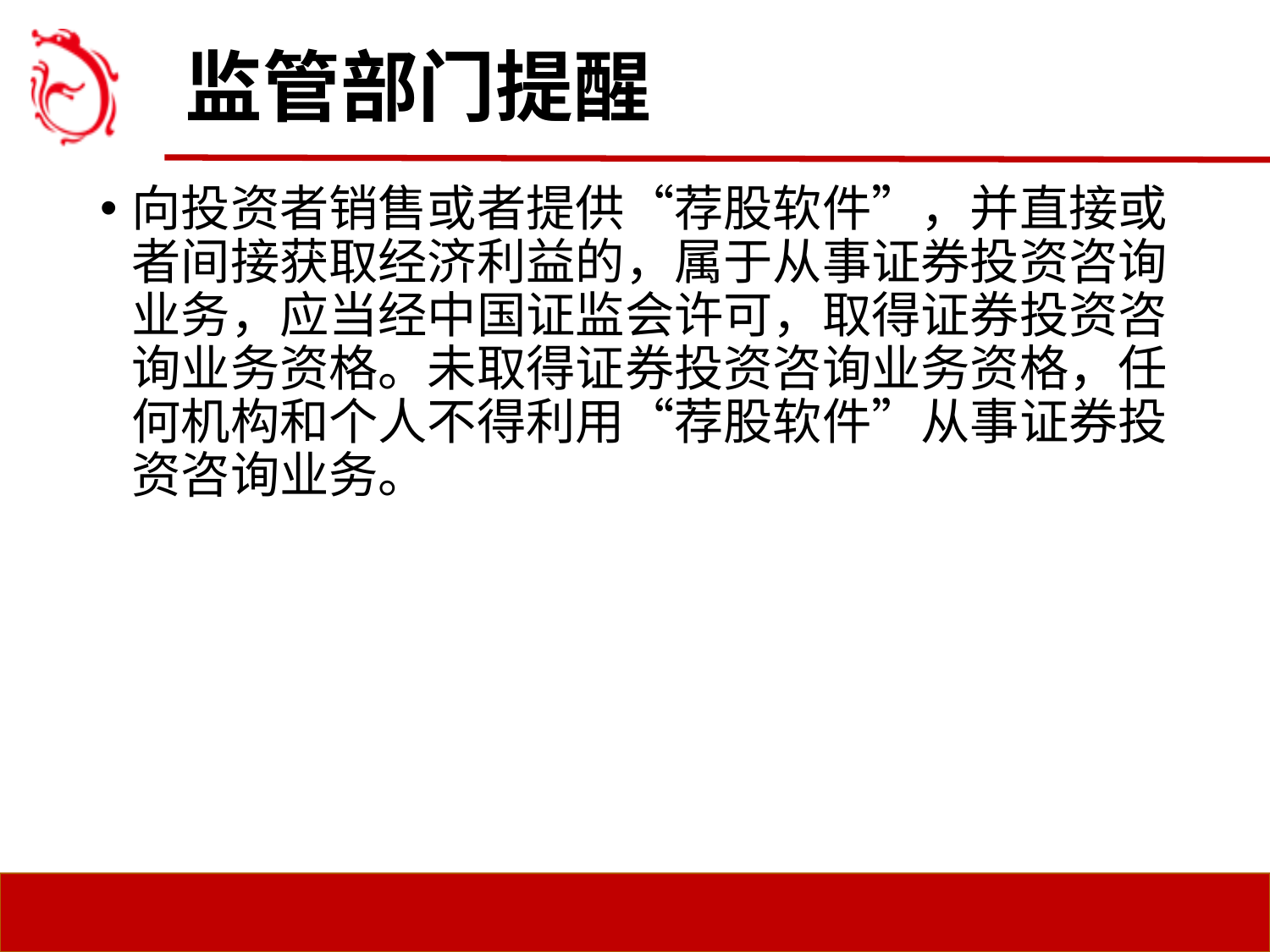

# 监管部门提醒
向投资者销售或者提供“荐股软件”，并直接或者间接获取经济利益的，属于从事证券投资咨询业务，应当经中国证监会许可，取得证券投资咨询业务资格。未取得证券投资咨询业务资格，任何机构和个人不得利用“荐股软件”从事证券投资咨询业务。